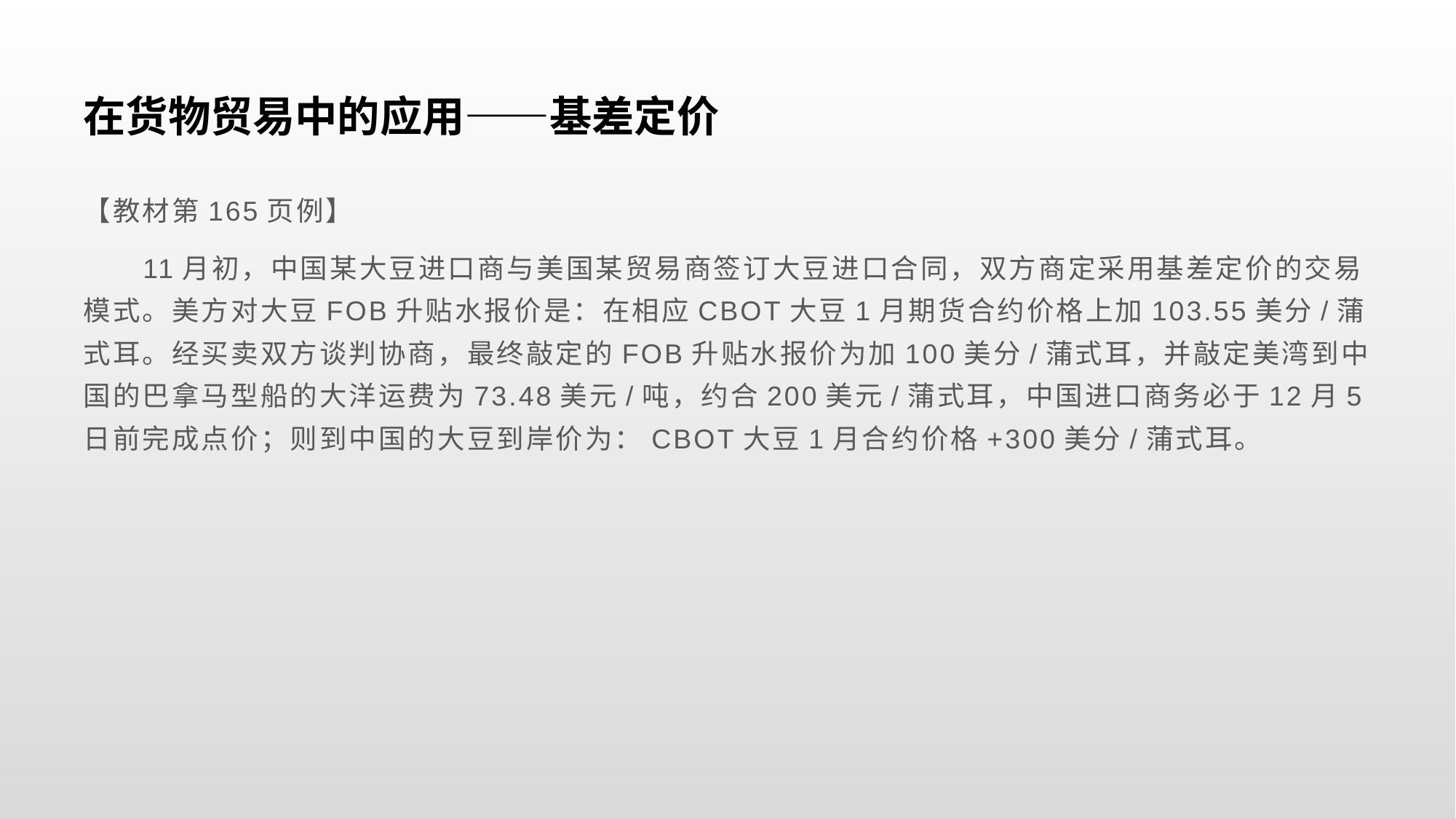

# 在货物贸易中的应用——基差定价
【教材第165页例】
      11月初，中国某大豆进口商与美国某贸易商签订大豆进口合同，双方商定采用基差定价的交易模式。美方对大豆FOB升贴水报价是：在相应CBOT大豆1月期货合约价格上加103.55美分/蒲式耳。经买卖双方谈判协商，最终敲定的FOB升贴水报价为加100美分/蒲式耳，并敲定美湾到中国的巴拿马型船的大洋运费为73.48美元/吨，约合200美元/蒲式耳，中国进口商务必于12月5日前完成点价；则到中国的大豆到岸价为：CBOT大豆1月合约价格+300美分/蒲式耳。